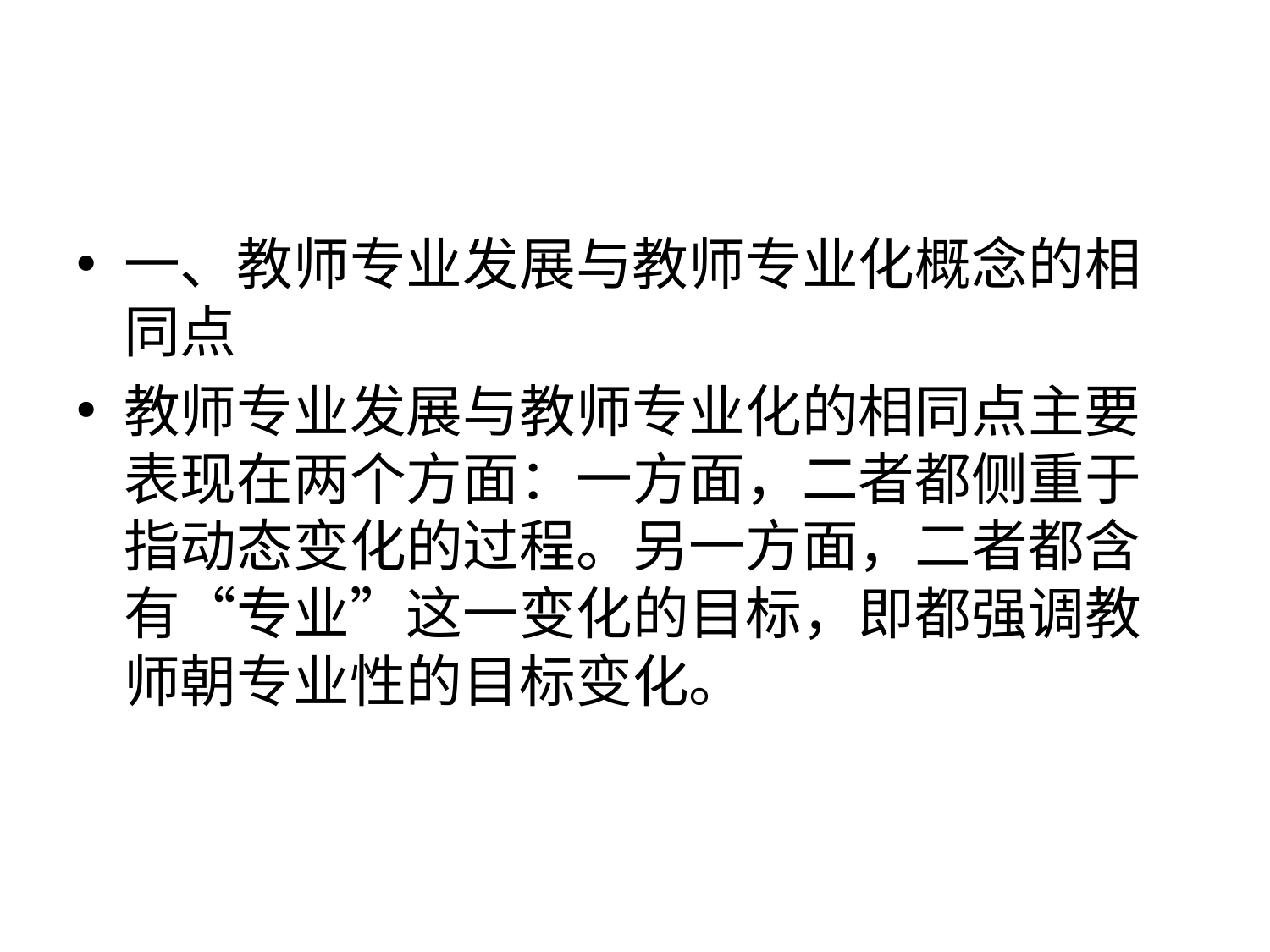

#
一、教师专业发展与教师专业化概念的相同点
教师专业发展与教师专业化的相同点主要表现在两个方面：一方面，二者都侧重于指动态变化的过程。另一方面，二者都含有“专业”这一变化的目标，即都强调教师朝专业性的目标变化。